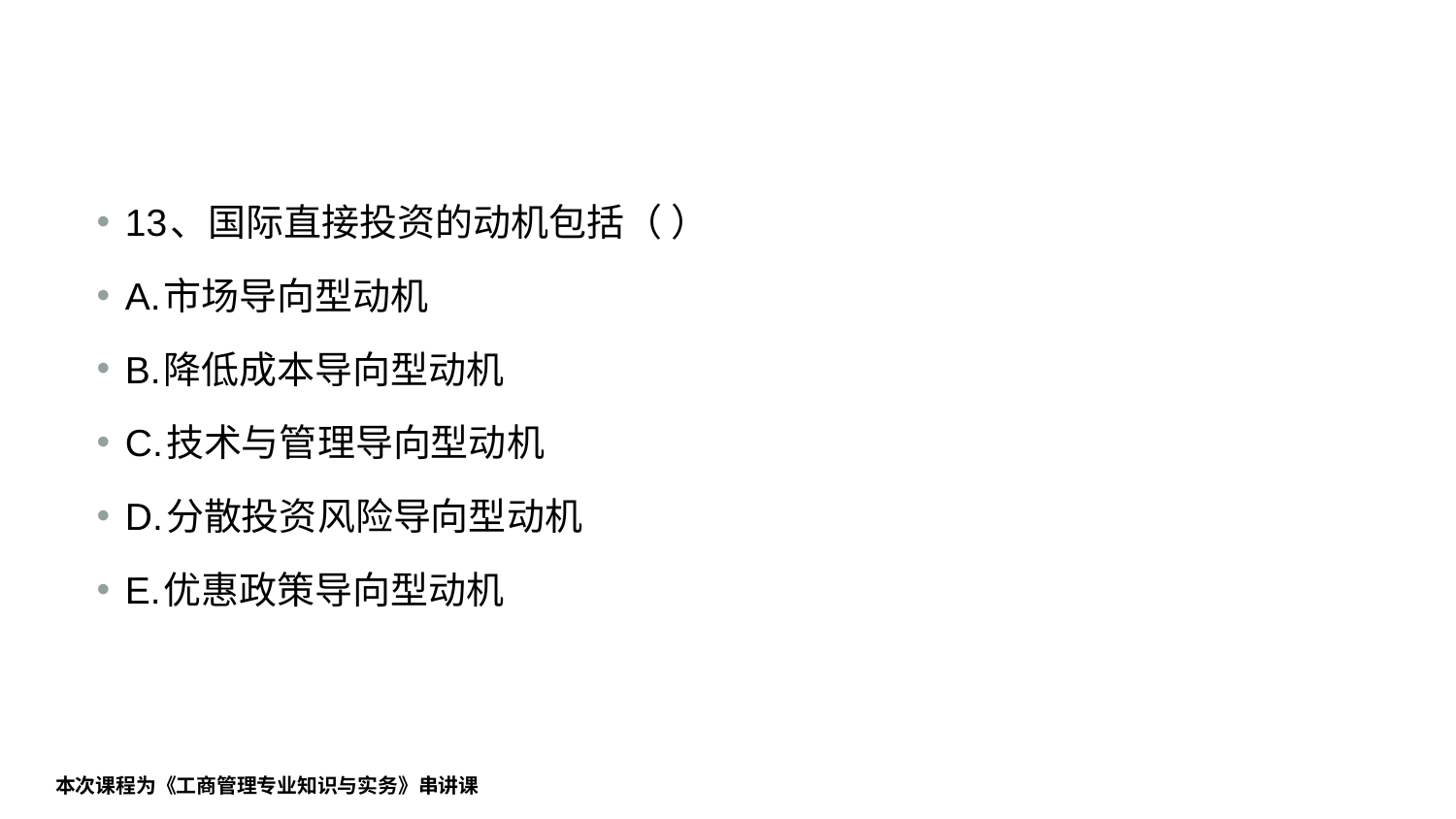

#

13、国际直接投资的动机包括（ ）
A.市场导向型动机
B.降低成本导向型动机
C.技术与管理导向型动机
D.分散投资风险导向型动机
E.优惠政策导向型动机